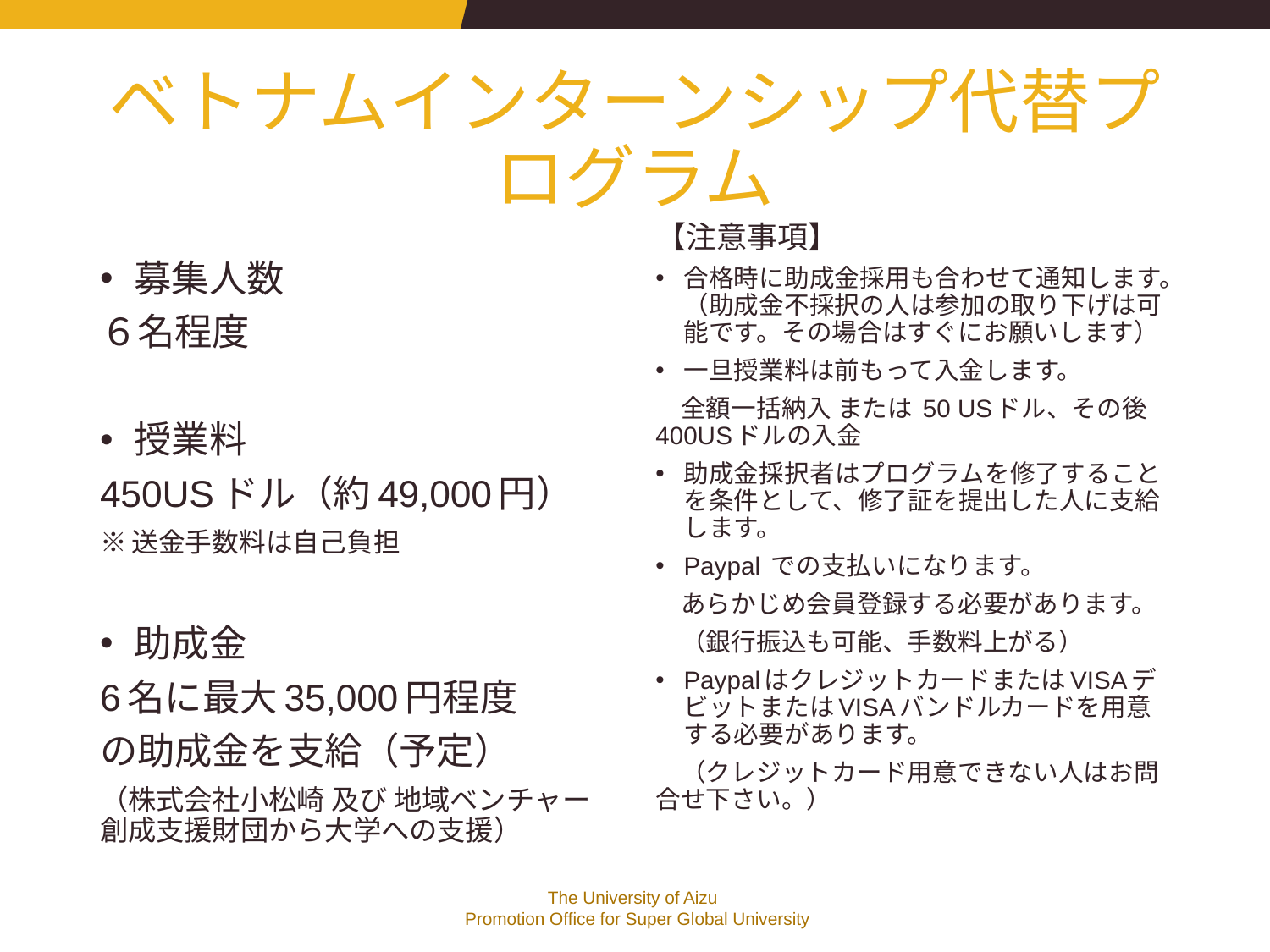

# ベトナムインターンシップ代替プログラム
【注意事項】
合格時に助成金採用も合わせて通知します。（助成金不採択の人は参加の取り下げは可能です。その場合はすぐにお願いします）
一旦授業料は前もって入金します。
　全額一括納入 または 50 USドル、その後400USドルの入金
助成金採択者はプログラムを修了することを条件として、修了証を提出した人に支給します。
Paypal での支払いになります。
　あらかじめ会員登録する必要があります。
　（銀行振込も可能、手数料上がる）
PaypalはクレジットカードまたはVISAデビットまたはVISAバンドルカードを用意する必要があります。
　（クレジットカード用意できない人はお問合せ下さい。）
募集人数
６名程度

授業料
450USドル（約49,000円）
※送金手数料は自己負担

助成金
6名に最大35,000円程度
の助成金を支給（予定）
（株式会社小松崎 及び 地域ベンチャー創成支援財団から大学への支援）

The University of Aizu
 Promotion Office for Super Global University